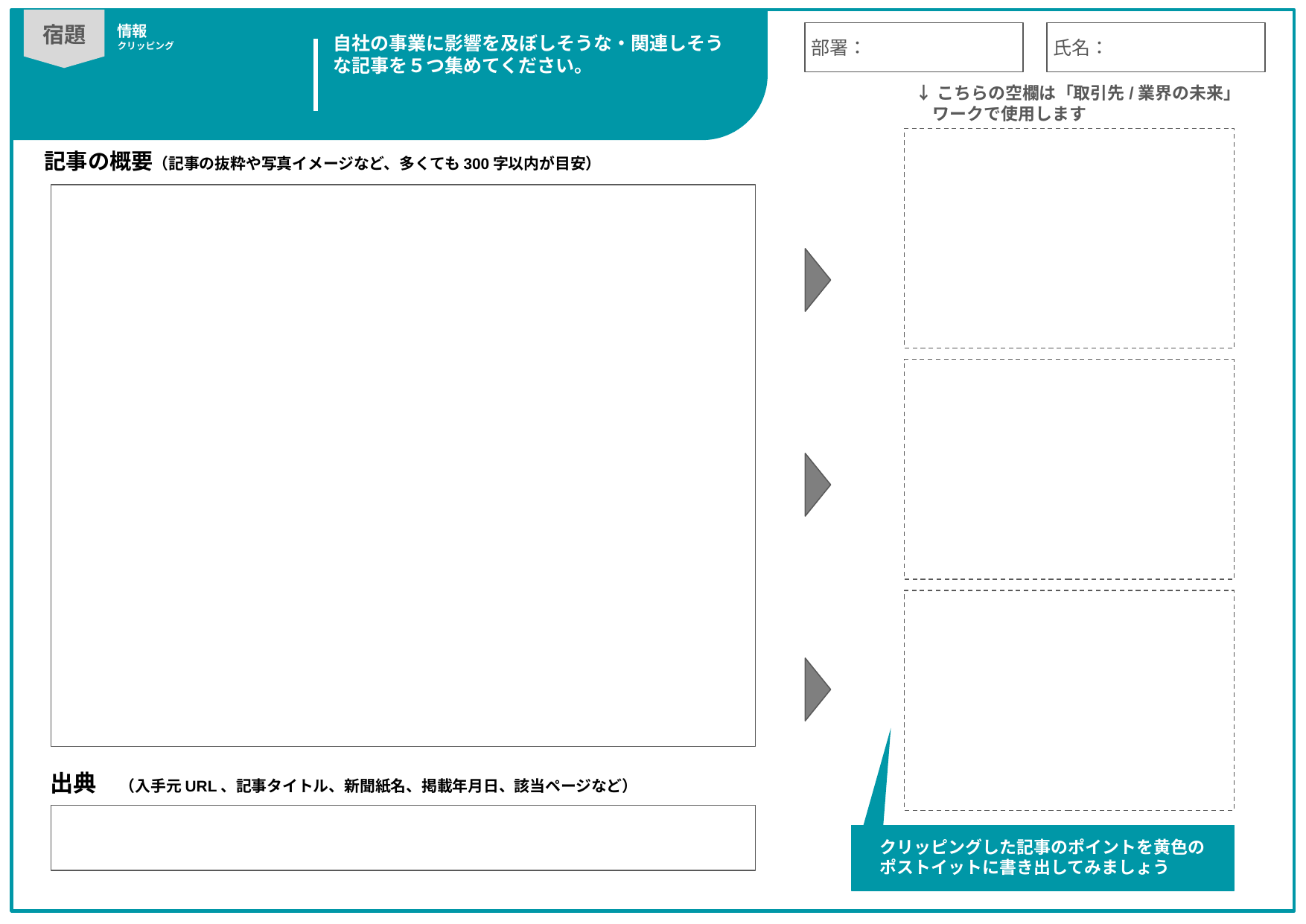

情報
クリッピング

# 自社の事業に影響を及ぼしそうな・関連しそうな記事を５つ集めてください。

部署：
氏名：
↓こちらの空欄は「取引先/業界の未来」
　ワークで使用します

記事の概要（記事の抜粋や写真イメージなど、多くても300字以内が目安）

出典　（入手元URL、記事タイトル、新聞紙名、掲載年月日、該当ページなど）

　クリッピングした記事のポイントを黄色の
　ポストイットに書き出してみましょう